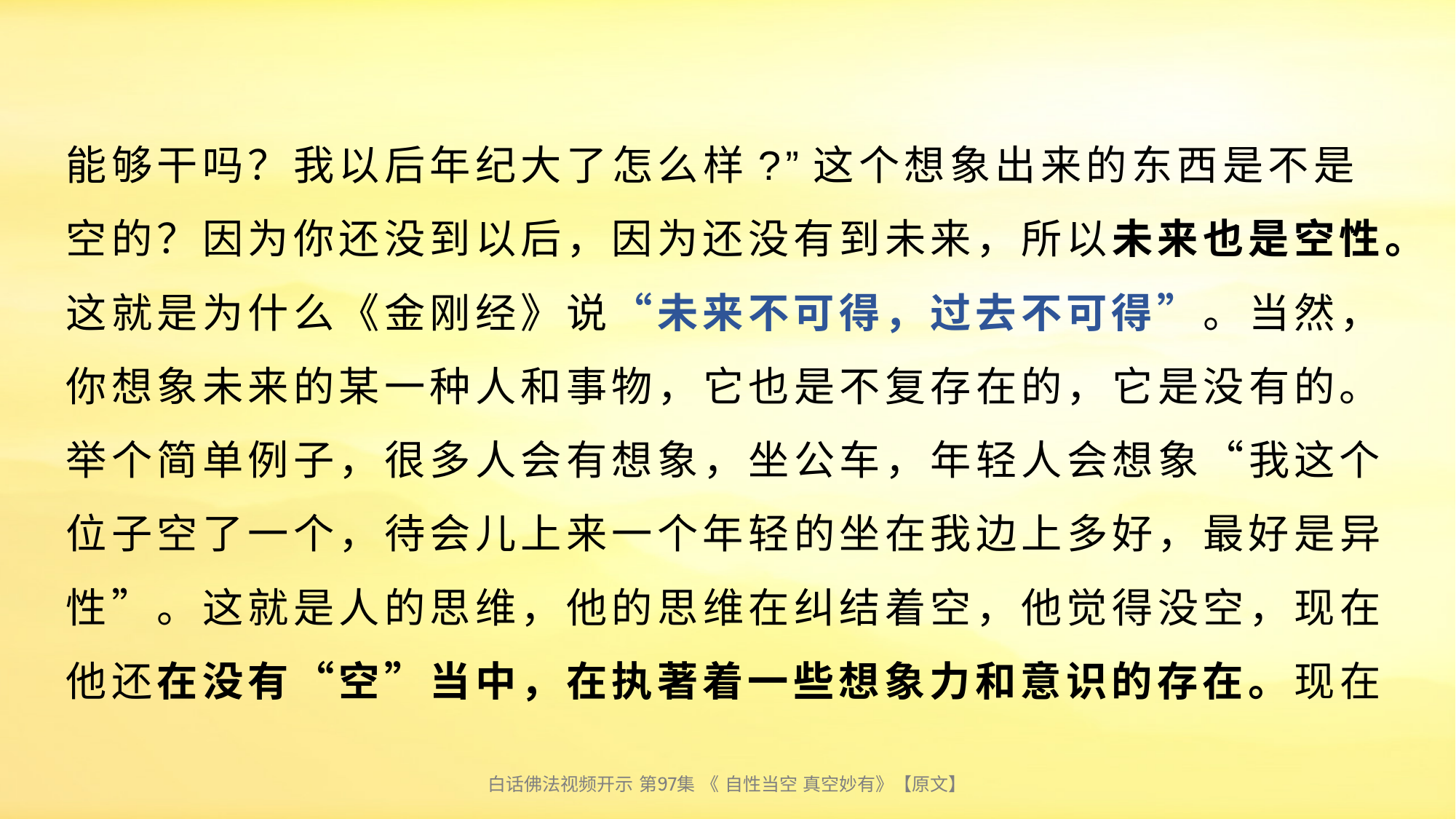

# 能够干吗？我以后年纪大了怎么样?”这个想象出来的东西是不是空的？因为你还没到以后，因为还没有到未来，所以未来也是空性。这就是为什么《金刚经》说“未来不可得，过去不可得”。当然，你想象未来的某一种人和事物，它也是不复存在的，它是没有的。举个简单例子，很多人会有想象，坐公车，年轻人会想象“我这个位子空了一个，待会儿上来一个年轻的坐在我边上多好，最好是异性”。这就是人的思维，他的思维在纠结着空，他觉得没空，现在他还在没有“空”当中，在执著着一些想象力和意识的存在。现在
白话佛法视频开示 第97集 《 自性当空 真空妙有》【原文】